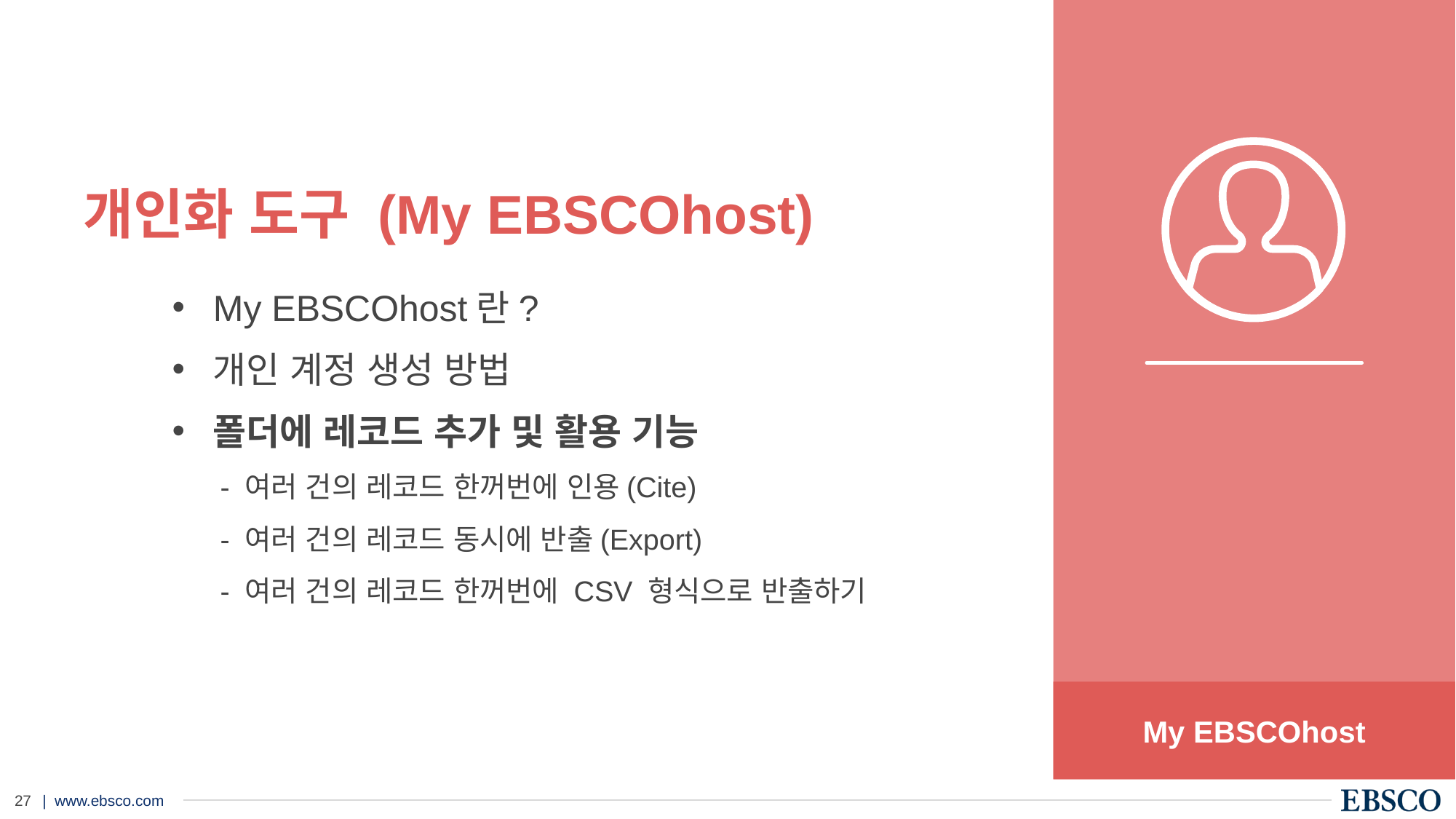

# 개인화 도구 (My EBSCOhost)

My EBSCOhost란?
개인 계정 생성 방법
폴더에 레코드 추가 및 활용 기능
      - 여러 건의 레코드 한꺼번에 인용(Cite)
      - 여러 건의 레코드 동시에 반출(Export)
      - 여러 건의 레코드 한꺼번에 CSV 형식으로 반출하기
My EBSCOhost